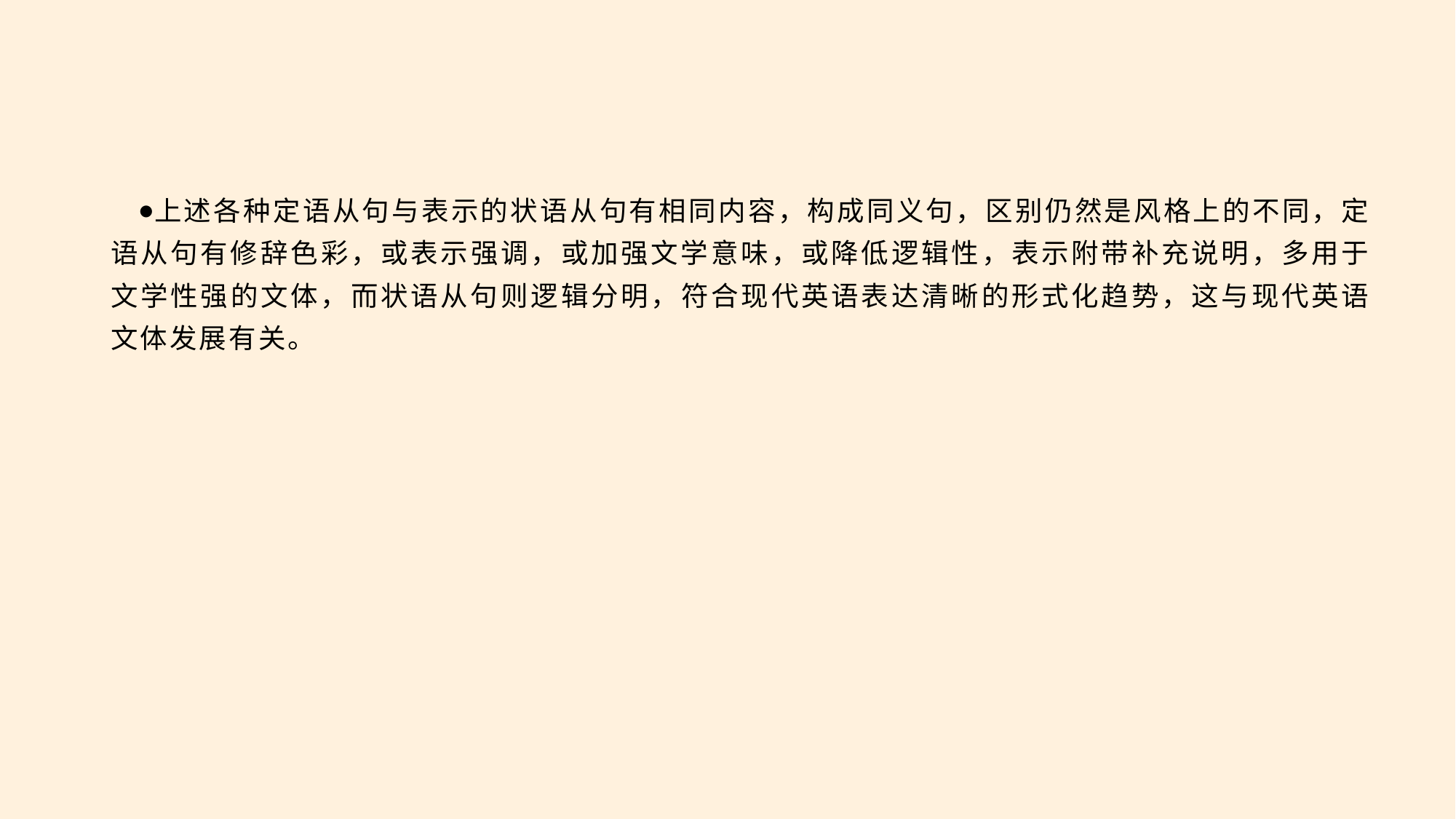

#
上述各种定语从句与表示的状语从句有相同内容，构成同义句，区别仍然是风格上的不同，定语从句有修辞色彩，或表示强调，或加强文学意味，或降低逻辑性，表示附带补充说明，多用于文学性强的文体，而状语从句则逻辑分明，符合现代英语表达清晰的形式化趋势，这与现代英语文体发展有关。